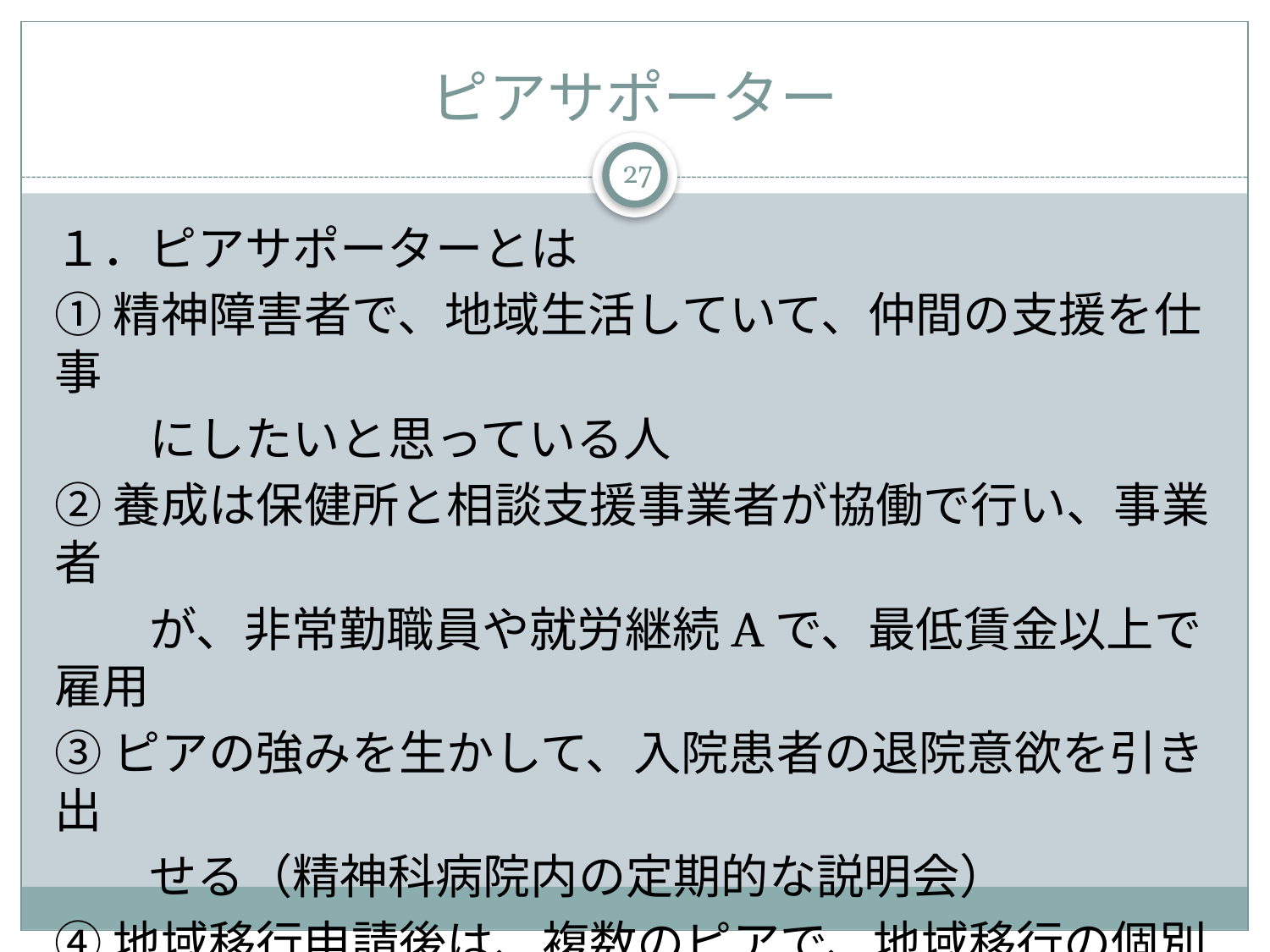

# ピアサポーター
27
１．ピアサポーターとは
①精神障害者で、地域生活していて、仲間の支援を仕事
　　にしたいと思っている人
②養成は保健所と相談支援事業者が協働で行い、事業者
　　が、非常勤職員や就労継続Aで、最低賃金以上で雇用
③ピアの強みを生かして、入院患者の退院意欲を引き出
　　せる（精神科病院内の定期的な説明会）
④地域移行申請後は、複数のピアで、地域移行の個別支
　　援を行う（相談の報酬で、ピアの人件費はまかなえる）